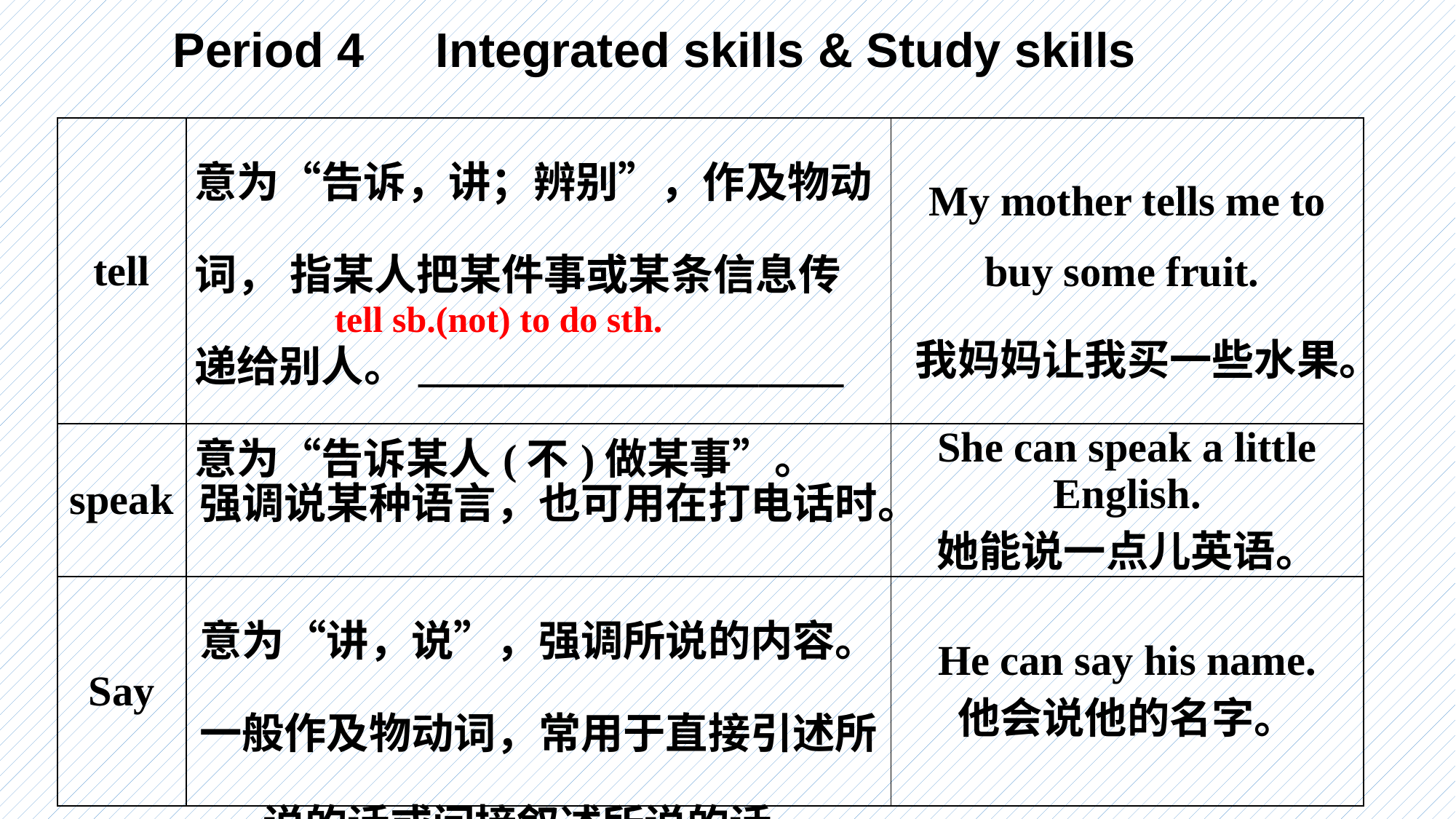

Period 4　Integrated skills & Study skills
| tell | 意为“告诉，讲；辨别”，作及物动词， 指某人把某件事或某条信息传递给别人。\_\_\_\_\_\_\_\_\_\_\_\_\_\_\_\_\_\_\_\_意为“告诉某人(不)做某事”。 | My mother tells me to buy some fruit. 我妈妈让我买一些水果。 |
| --- | --- | --- |
| speak | 强调说某种语言，也可用在打电话时。 | She can speak a little English. 她能说一点儿英语。 |
| Say | 意为“讲，说”，强调所说的内容。一般作及物动词，常用于直接引述所说的话或间接叙述所说的话。 | He can say his name. 他会说他的名字。 |
tell sb.(not) to do sth.